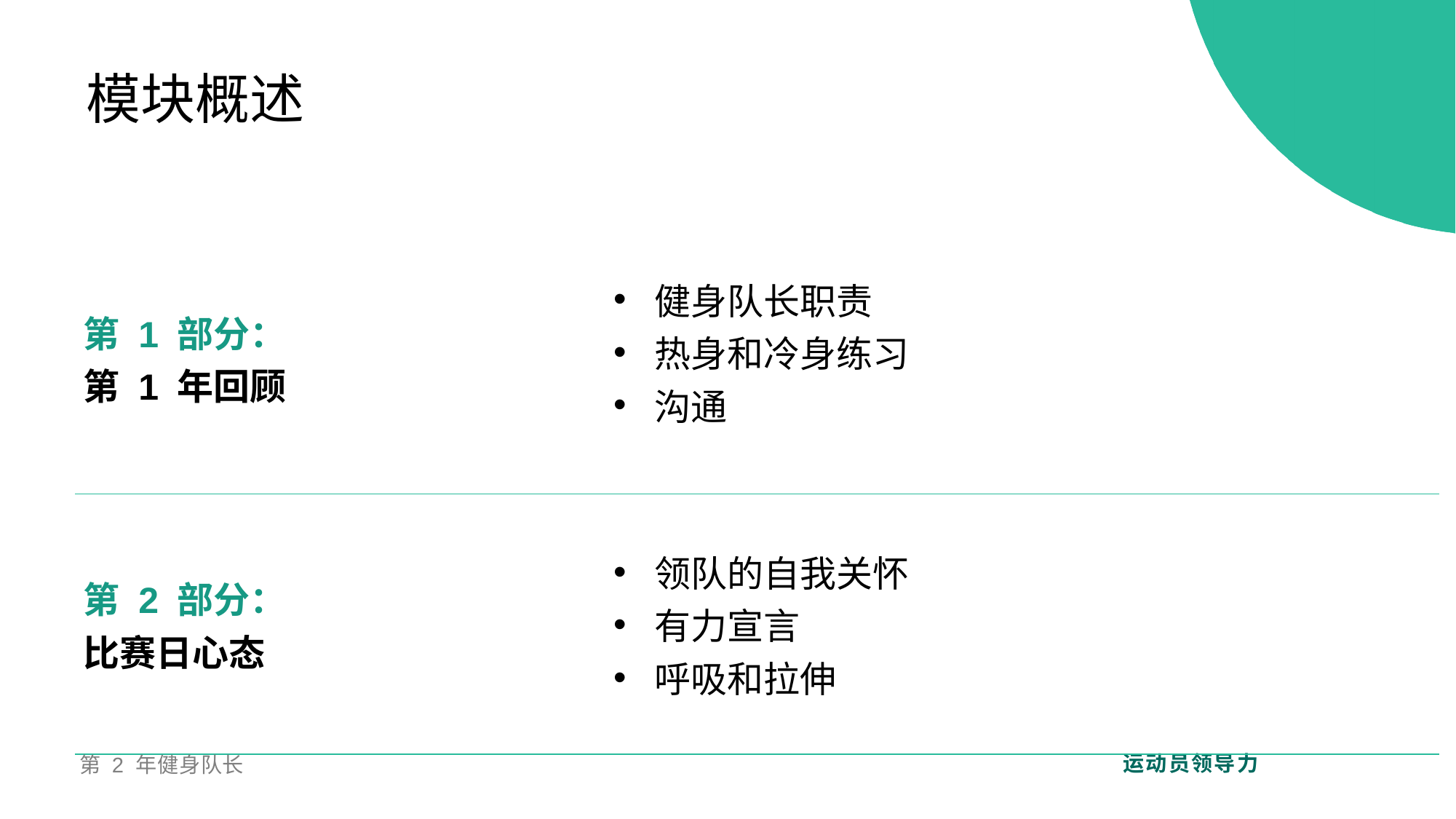

模块概述
| 第 1 部分： 第 1 年回顾 | 健身队长职责 热身和冷身练习 沟通 |
| --- | --- |
| 第 2 部分： 比赛日心态 | 领队的自我关怀 有力宣言 呼吸和拉伸 |
第 2 年健身队长